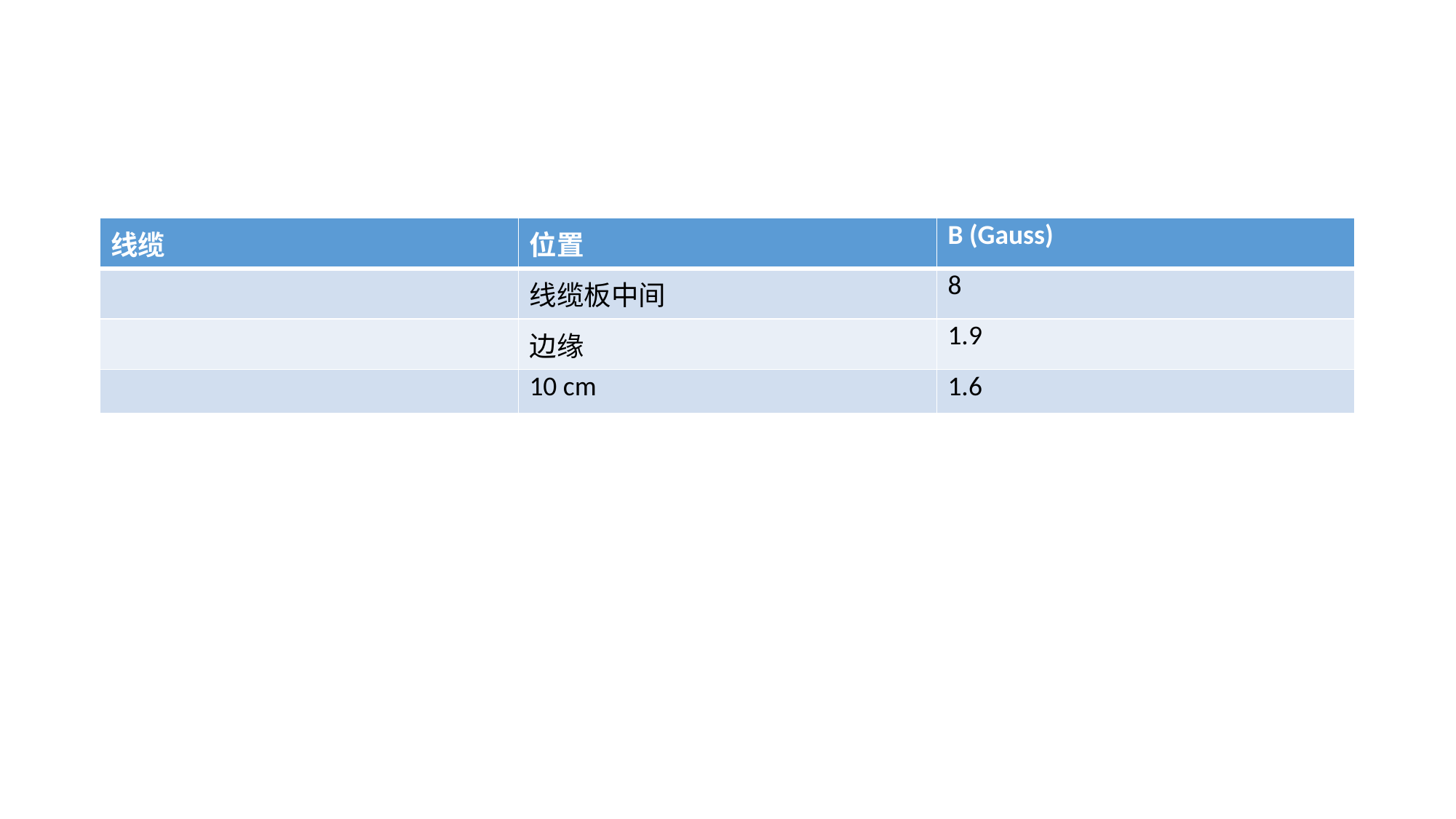

#
| 线缆 | 位置 | B (Gauss) |
| --- | --- | --- |
|  | 线缆板中间 | 8 |
|  | 边缘 | 1.9 |
|  | 10 cm | 1.6 |